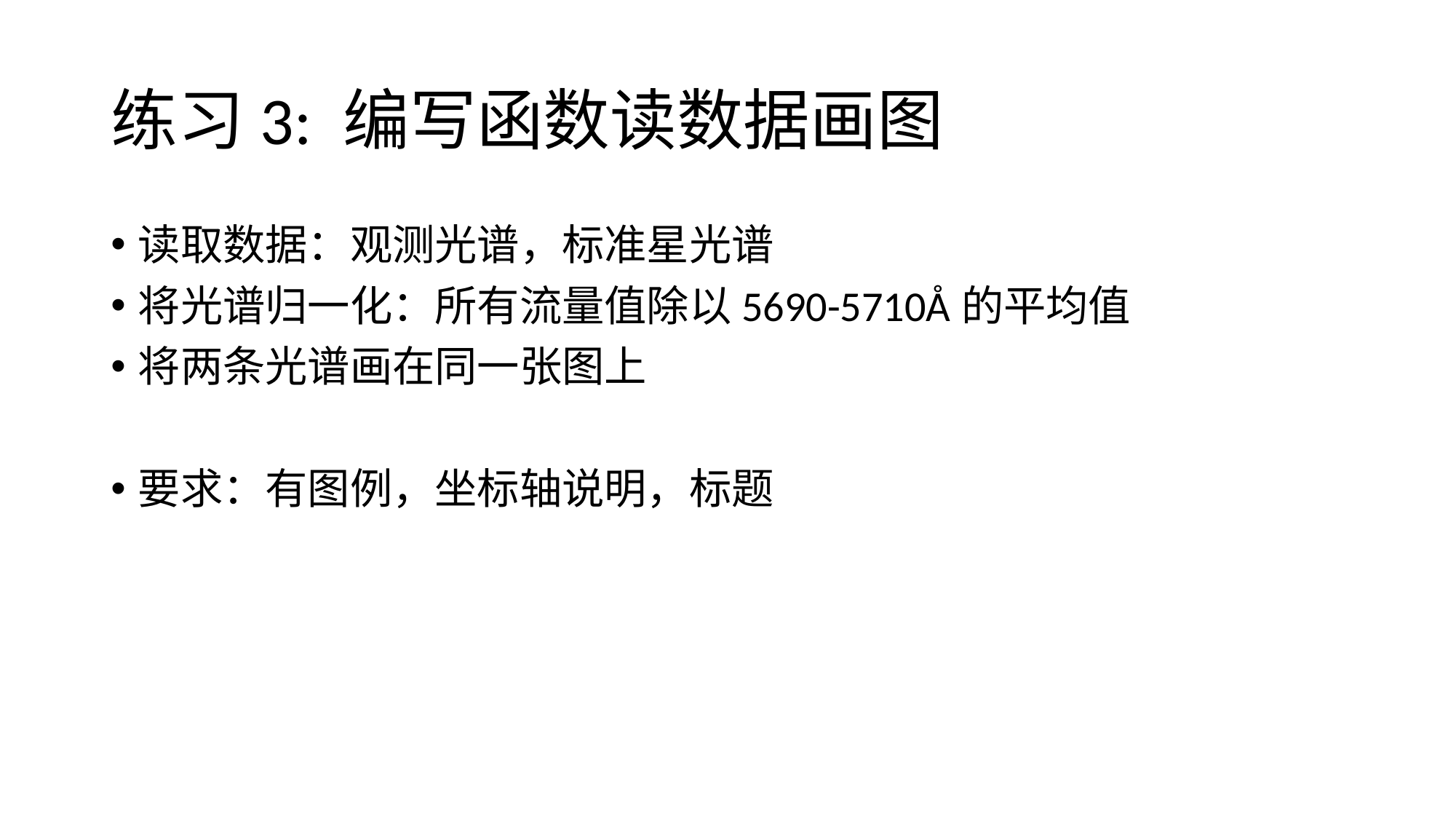

# 练习3: 编写函数读数据画图
读取数据：观测光谱，标准星光谱
将光谱归一化：所有流量值除以5690-5710Å的平均值
将两条光谱画在同一张图上

要求：有图例，坐标轴说明，标题